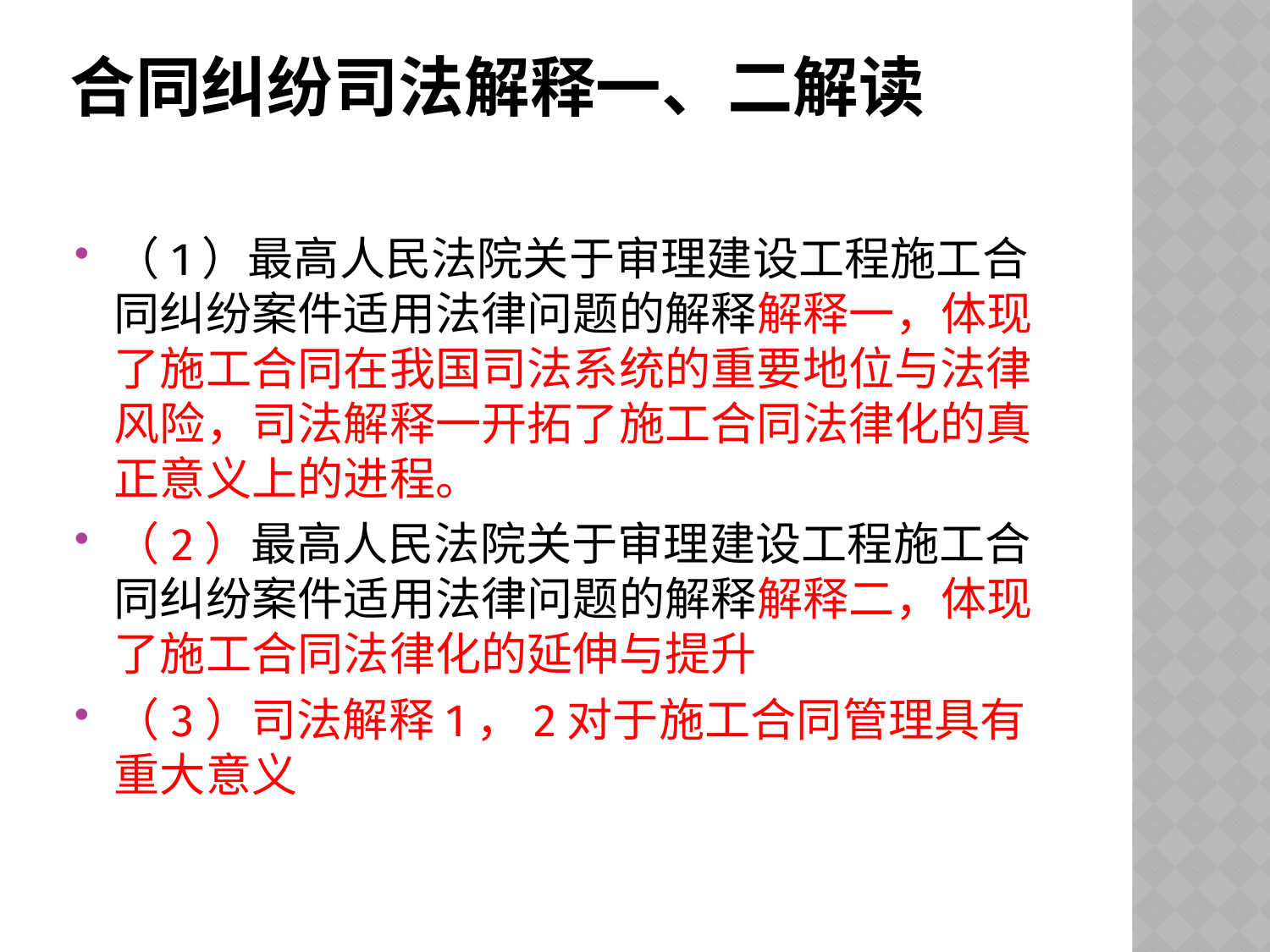

# 合同纠纷司法解释一、二解读
（1）最高人民法院关于审理建设工程施工合同纠纷案件适用法律问题的解释解释一，体现了施工合同在我国司法系统的重要地位与法律风险，司法解释一开拓了施工合同法律化的真正意义上的进程。
（2）最高人民法院关于审理建设工程施工合同纠纷案件适用法律问题的解释解释二，体现了施工合同法律化的延伸与提升
（3）司法解释1，2对于施工合同管理具有重大意义